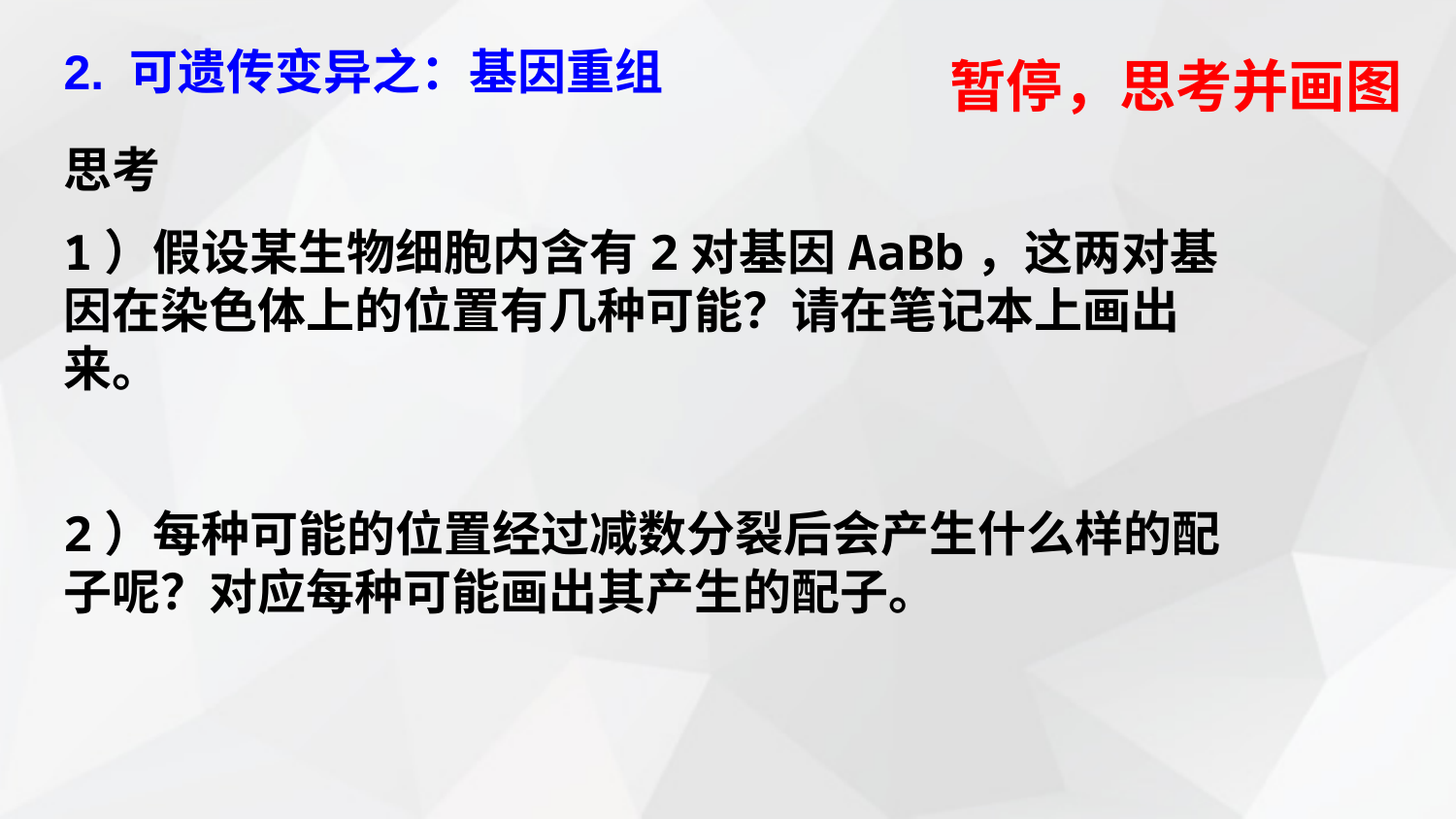

暂停，思考并画图

2. 可遗传变异之：基因重组
思考
1）假设某生物细胞内含有2对基因AaBb，这两对基因在染色体上的位置有几种可能？请在笔记本上画出来。

2）每种可能的位置经过减数分裂后会产生什么样的配子呢？对应每种可能画出其产生的配子。